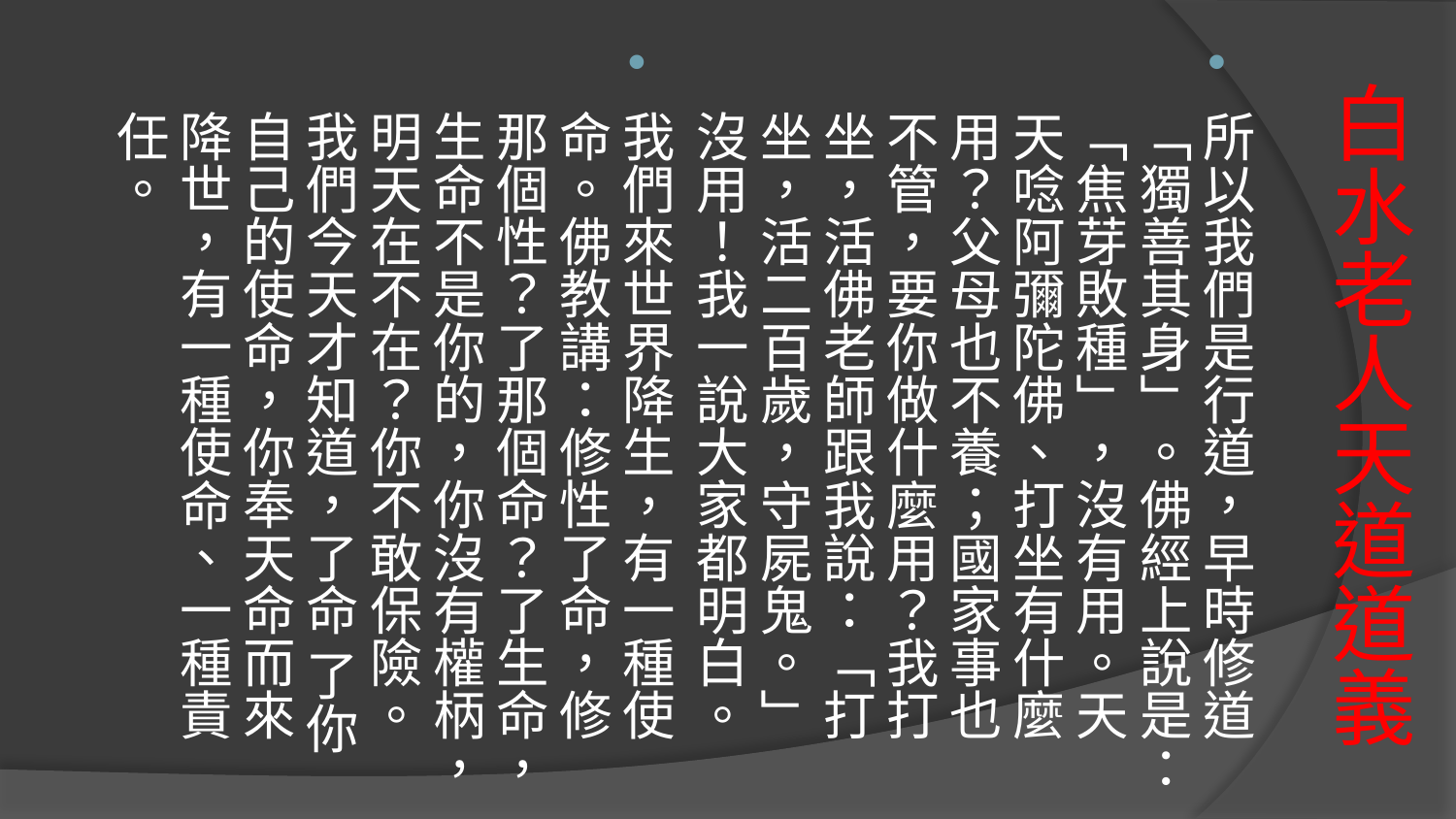

所以我們是行道，早時修道「獨善其身」。佛經上說是：「焦芽敗種」，沒有用。天天唸阿彌陀佛、打坐有什麼用？父母也不養；國家事也不管，要你做什麼用？我打坐，活佛老師跟我說：「打坐，活二百歲，守屍鬼。」沒用！我一說大家都明白。
我們來世界降生，有一種使命。佛教講：修性了命，修那個性？了那個命？了生命，生命不是你的，你沒有權柄，明天在不在？你不敢保險。我們今天才知道，了命 了你自己的使命，你奉天命而來降世，有一種使命、一種責任。

# 白水老人天道道義